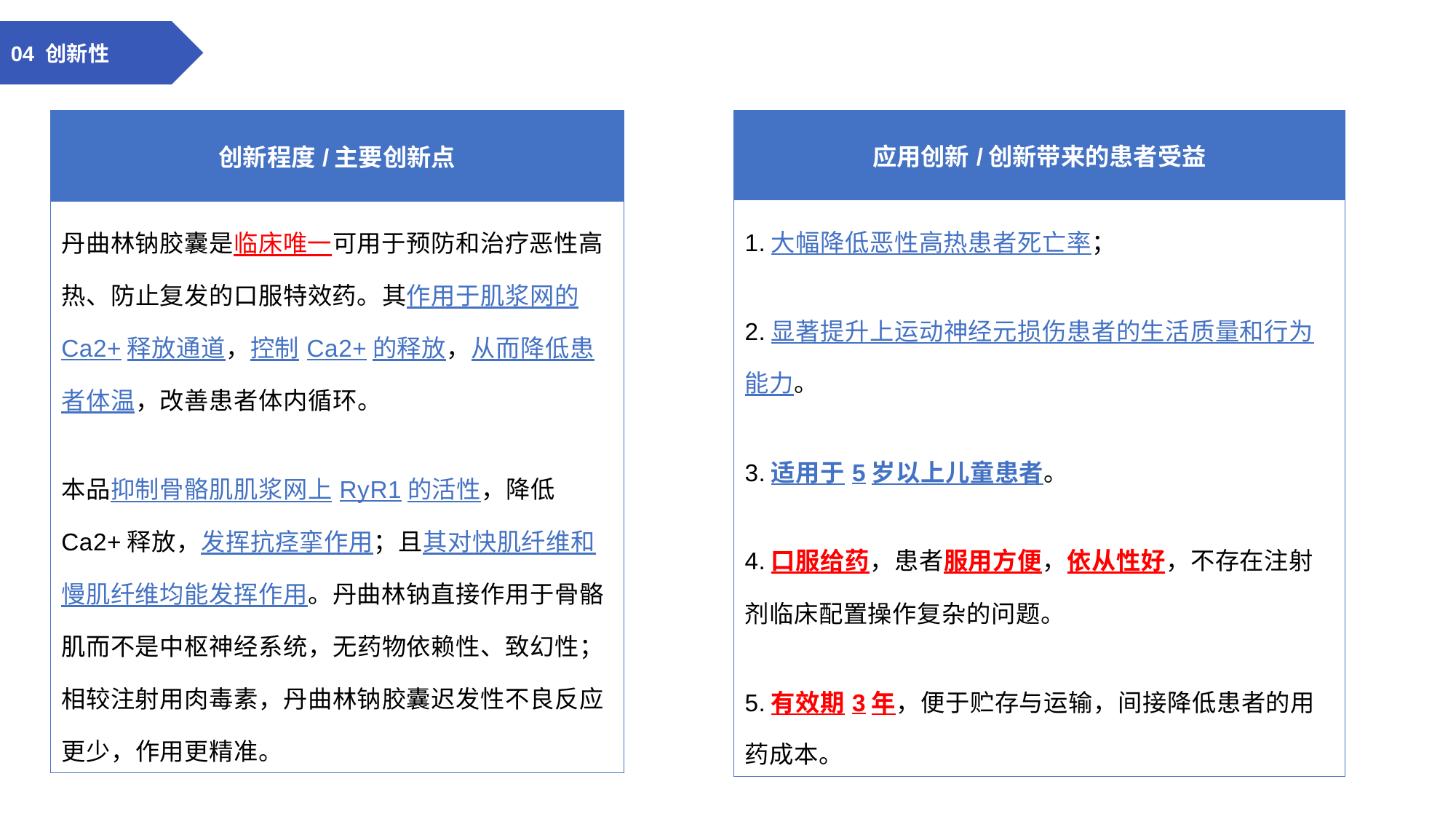

04 创新性
| 创新程度/主要创新点 |
| --- |
| 丹曲林钠胶囊是临床唯一可用于预防和治疗恶性高热、防止复发的口服特效药。其作用于肌浆网的Ca2+释放通道，控制Ca2+的释放，从而降低患者体温，改善患者体内循环。 本品抑制骨骼肌肌浆网上RyR1的活性，降低Ca2+释放，发挥抗痉挛作用；且其对快肌纤维和慢肌纤维均能发挥作用。丹曲林钠直接作用于骨骼肌而不是中枢神经系统，无药物依赖性、致幻性；相较注射用肉毒素，丹曲林钠胶囊迟发性不良反应更少，作用更精准。 |
| 应用创新/创新带来的患者受益 |
| --- |
| 1.大幅降低恶性高热患者死亡率； 2.显著提升上运动神经元损伤患者的生活质量和行为能力。 3.适用于5岁以上儿童患者。 4.口服给药，患者服用方便，依从性好，不存在注射剂临床配置操作复杂的问题。 5.有效期3年，便于贮存与运输，间接降低患者的用药成本。 |